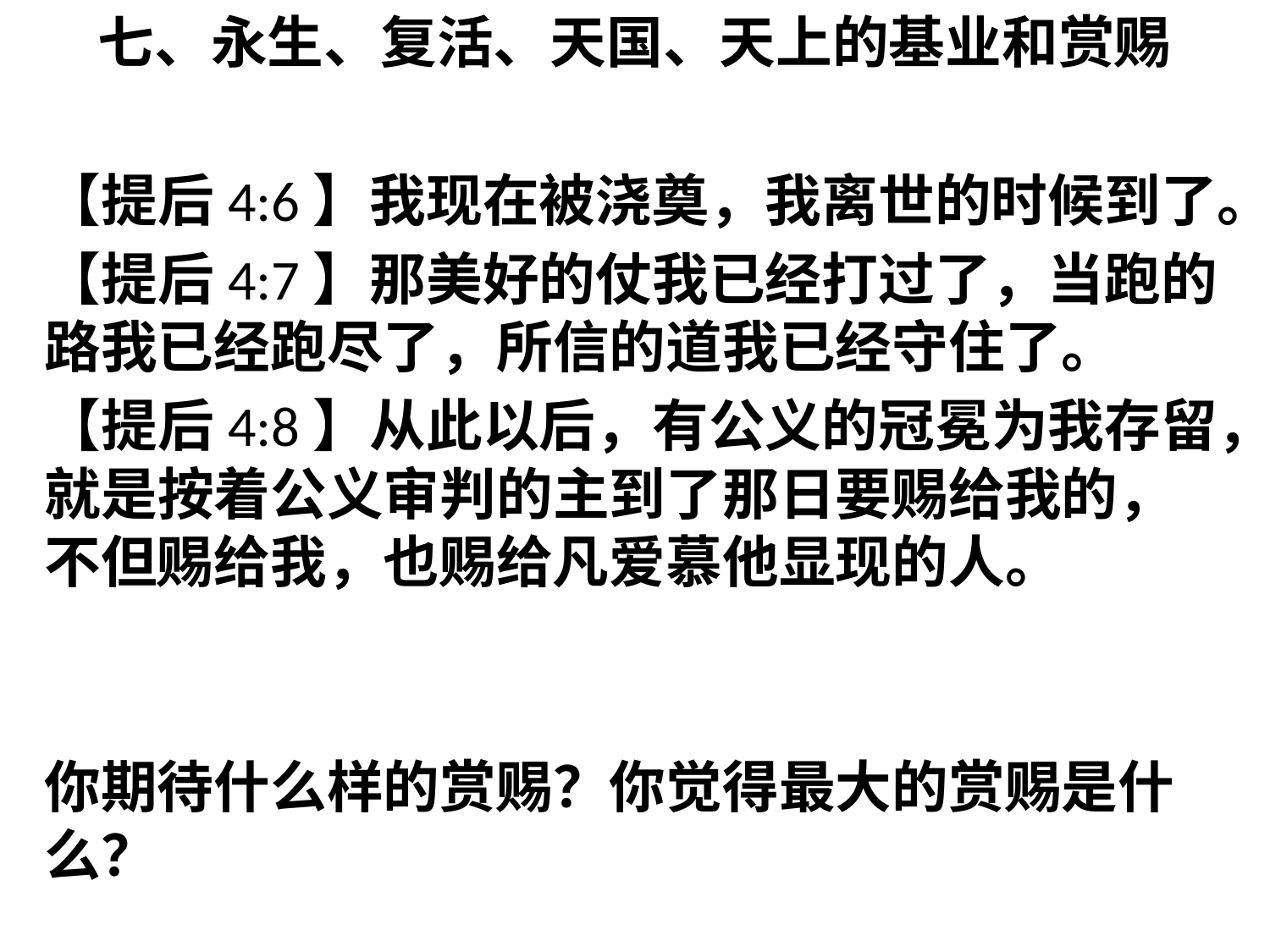

七、永生、复活、天国、天上的基业和赏赐

【提后4:6】我现在被浇奠，我离世的时候到了。
【提后4:7】那美好的仗我已经打过了，当跑的路我已经跑尽了，所信的道我已经守住了。
【提后4:8】从此以后，有公义的冠冕为我存留，就是按着公义审判的主到了那日要赐给我的，不但赐给我，也赐给凡爱慕他显现的人。

你期待什么样的赏赐？你觉得最大的赏赐是什么？

#